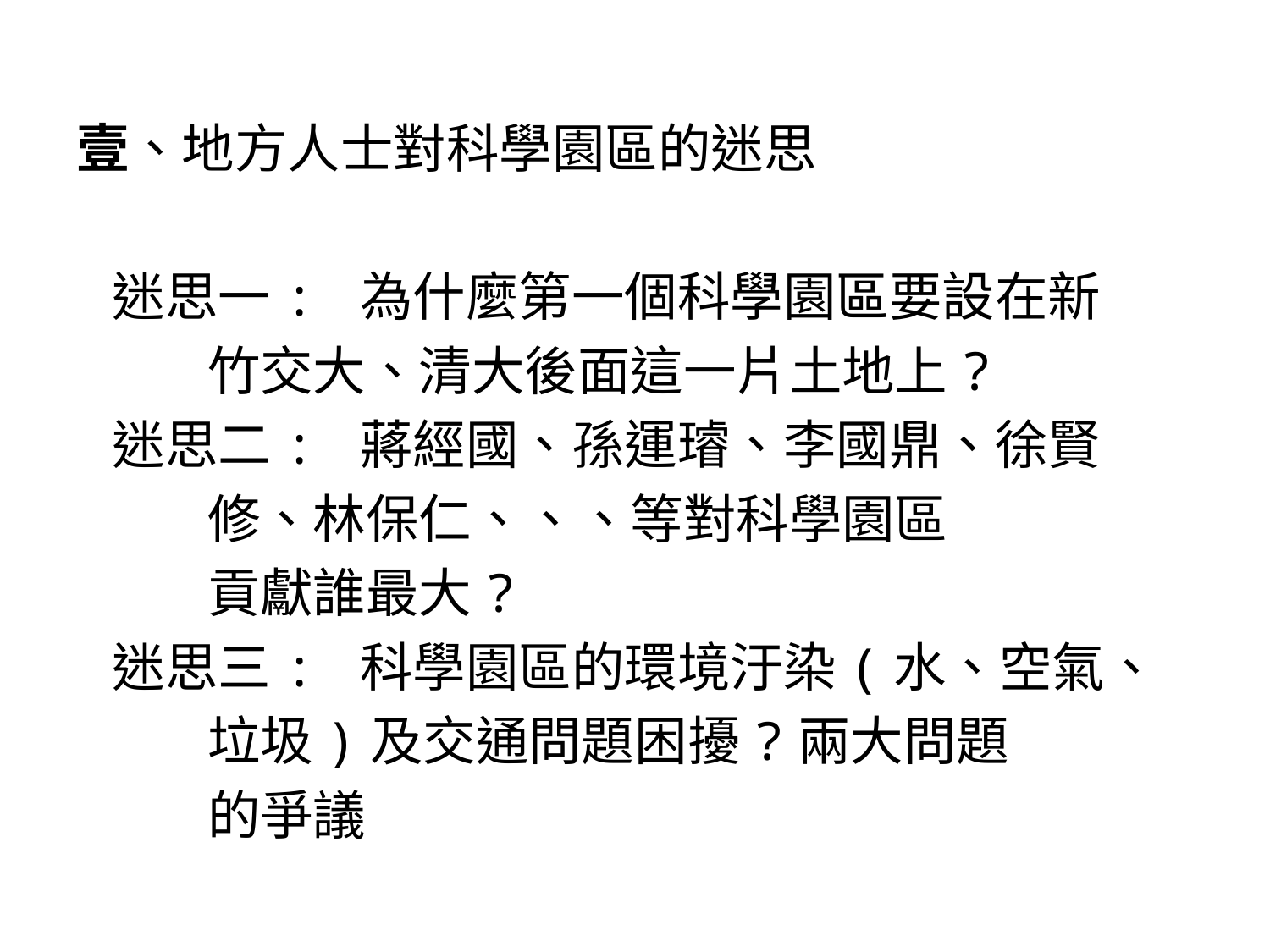

壹、地方人士對科學園區的迷思

  迷思一: 為什麼第一個科學園區要設在新
          竹交大、清大後面這一片土地上?
  迷思二: 蔣經國、孫運璿、李國鼎、徐賢
          修、林保仁、、、等對科學園區
          貢獻誰最大?
  迷思三: 科學園區的環境汙染(水、空氣、
          垃圾)及交通問題困擾?兩大問題
          的爭議